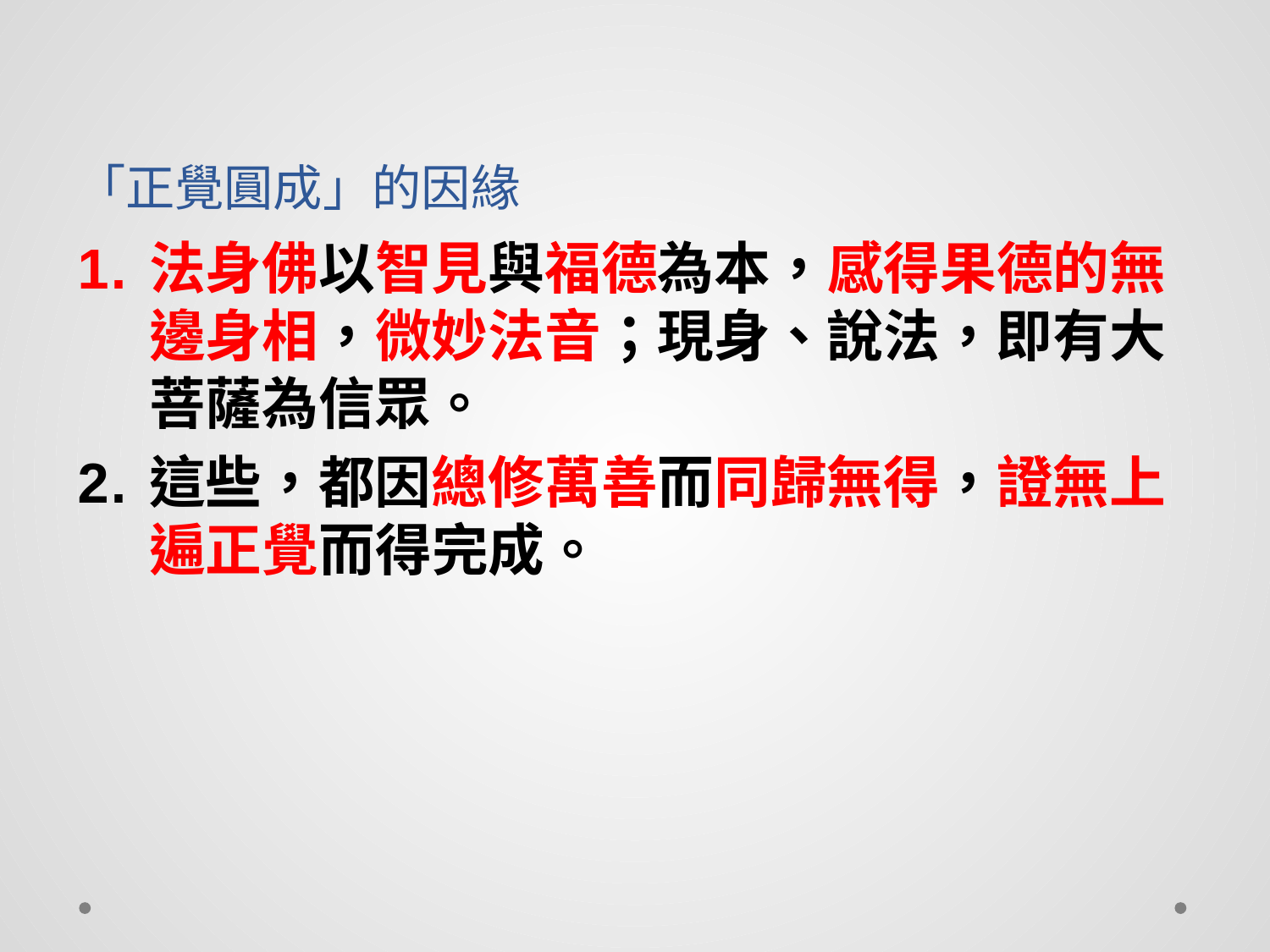

# 「正覺圓成」的因緣
法身佛以智見與福德為本，感得果德的無邊身相，微妙法音；現身、說法，即有大菩薩為信眾。
這些，都因總修萬善而同歸無得，證無上遍正覺而得完成。